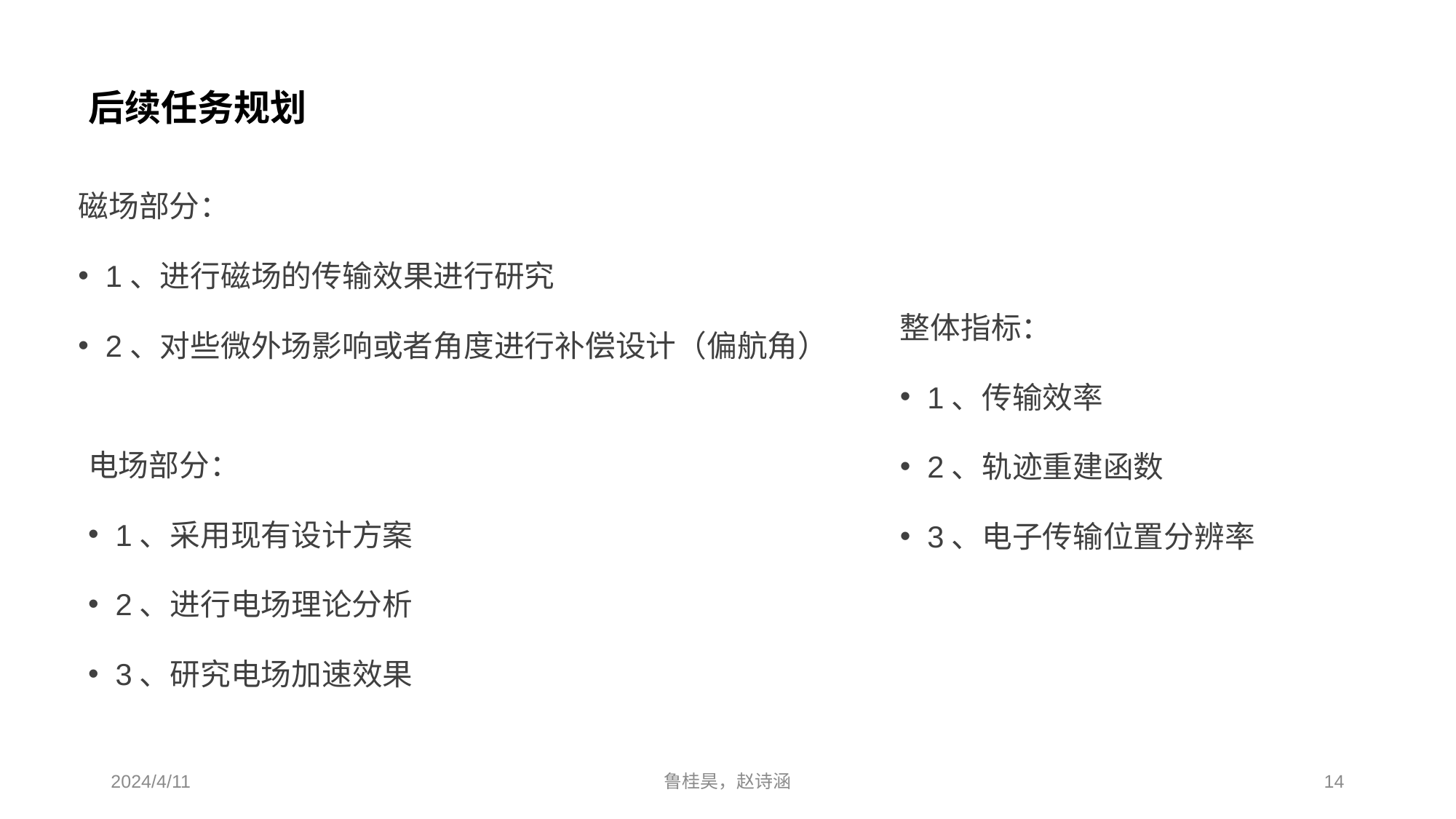

# 后续任务规划
磁场部分：
1、进行磁场的传输效果进行研究
2、对些微外场影响或者角度进行补偿设计（偏航角）
整体指标：
1、传输效率
2、轨迹重建函数
3、电子传输位置分辨率
电场部分：
1、采用现有设计方案
2、进行电场理论分析
3、研究电场加速效果

2024/4/11
鲁桂昊，赵诗涵
14